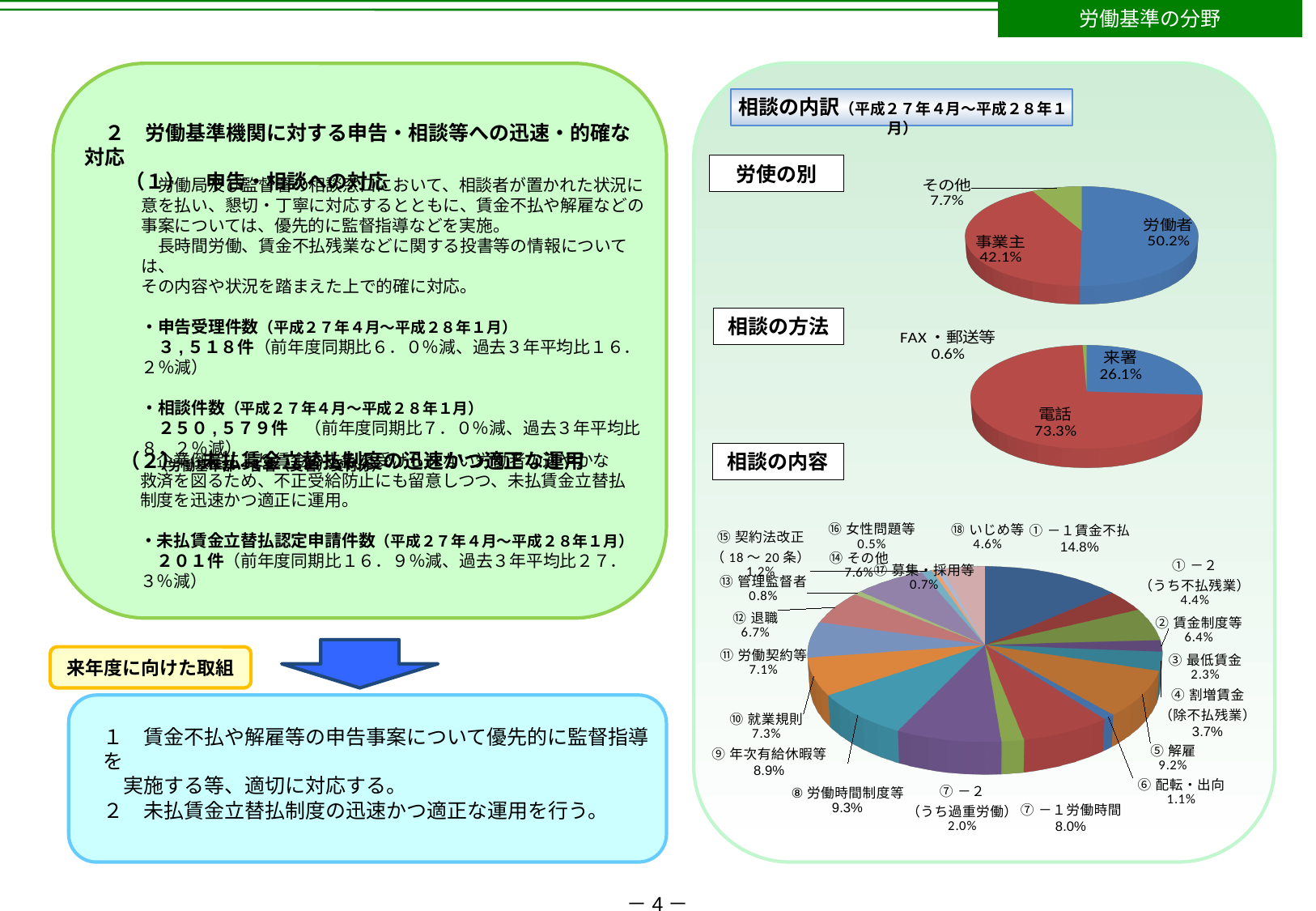

労働基準の分野

　２　労働基準機関に対する申告・相談等への迅速・的確な対応
　　（１）　申告・相談への対応

　　（２）　未払賃金立替払制度の迅速かつ適正な運用
相談の内訳（平成２７年４月～平成２８年１月）

[unsupported chart]

労使の別
　労働局及び監督署の相談窓口において、相談者が置かれた状況に
意を払い、懇切・丁寧に対応するとともに、賃金不払や解雇などの事案については、優先的に監督指導などを実施。
　長時間労働、賃金不払残業などに関する投書等の情報については、
その内容や状況を踏まえた上で的確に対応。

・申告受理件数（平成２７年４月～平成２８年１月）
　３,５１８件（前年度同期比６．０％減、過去３年平均比１６．２％減）

・相談件数（平成２７年４月～平成２８年１月）
　２５０,５７９件　（前年度同期比７．０％減、過去３年平均比８．２％減）
　（労働基準部・各署（支署）受付分）

相談の方法

[unsupported chart]

　企業倒産により賃金の支払を受けられない労働者の速やかな
救済を図るため、不正受給防止にも留意しつつ、未払賃金立替払
制度を迅速かつ適正に運用。

・未払賃金立替払認定申請件数（平成２７年４月～平成２８年１月）
　２０１件（前年度同期比１６．９％減、過去３年平均比２７．３％減）
相談の内容

[unsupported chart]

来年度に向けた取組

１　賃金不払や解雇等の申告事案について優先的に監督指導を
　実施する等、適切に対応する。
２　未払賃金立替払制度の迅速かつ適正な運用を行う。
－4－